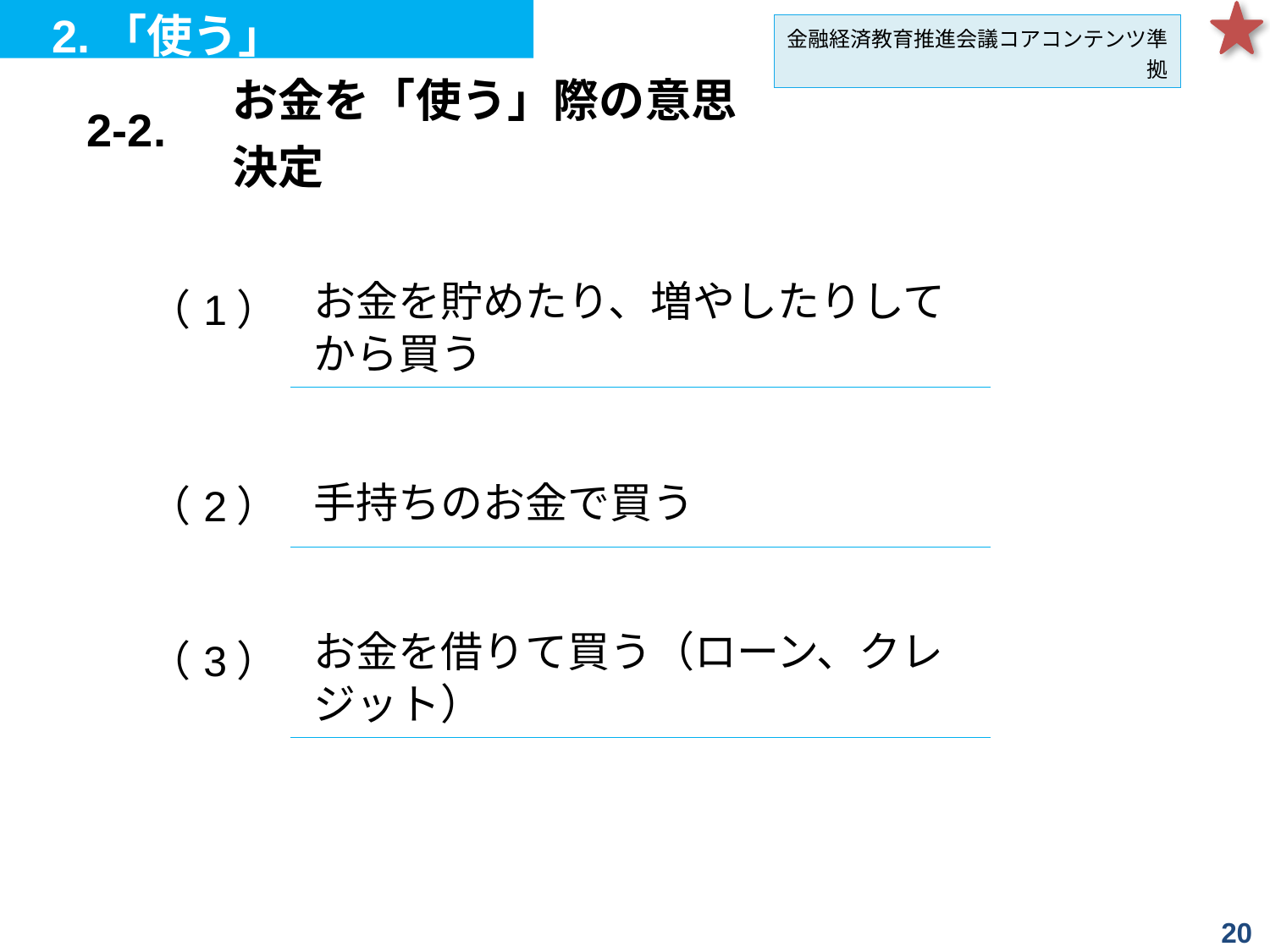

2.「使う」

金融経済教育推進会議コアコンテンツ準拠
| 2-2. | お金を「使う」際の意思決定 |
| --- | --- |
| （1） | お金を貯めたり、増やしたりしてから買う |
| --- | --- |
|  |  |
| （2） | 手持ちのお金で買う |
|  |  |
| （3） | お金を借りて買う（ローン、クレジット） |
|  |  |